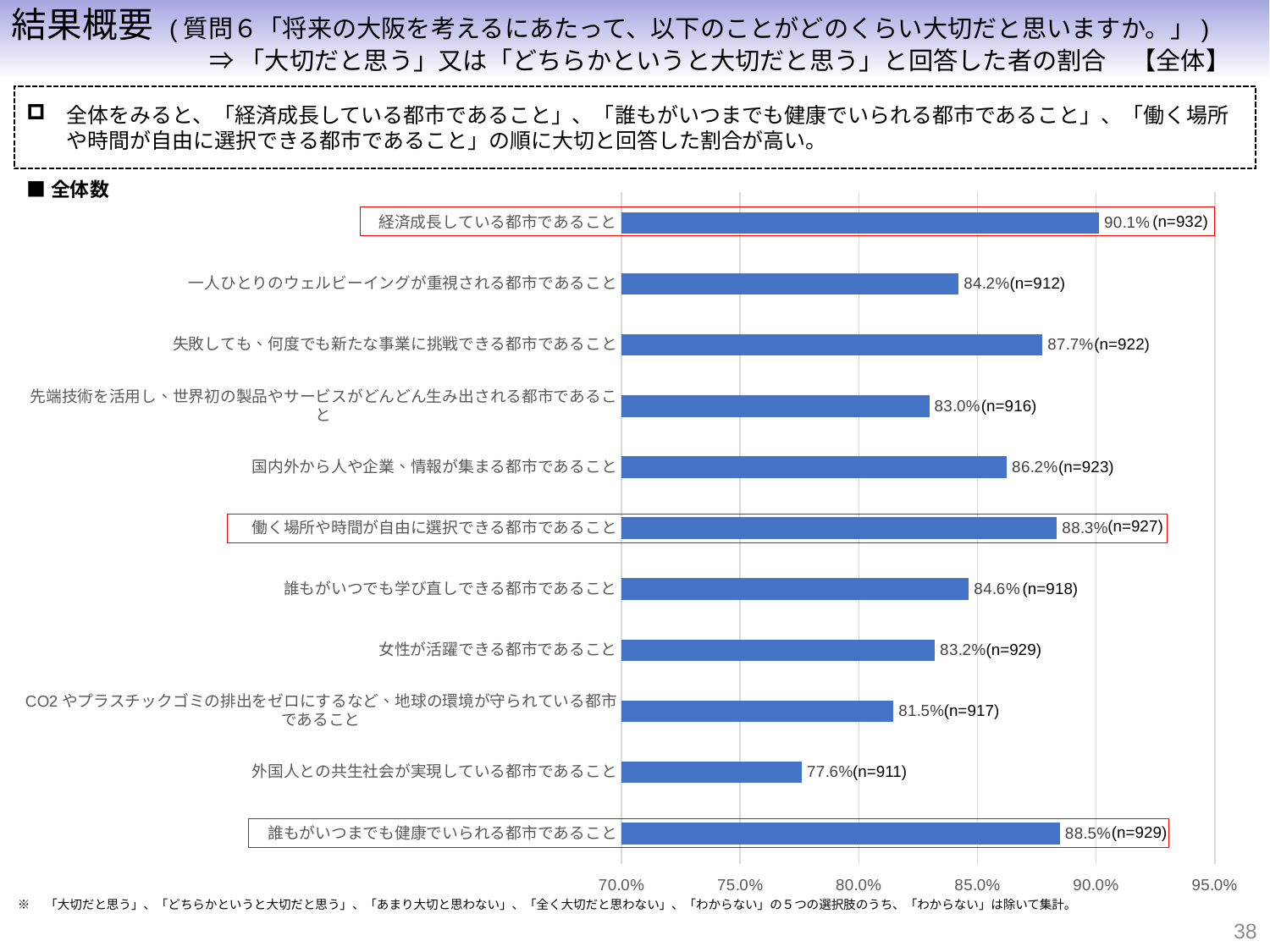

結果概要 (質問６「将来の大阪を考えるにあたって、以下のことがどのくらい大切だと思いますか。」)
　　　　　　　　⇒ 「大切だと思う」又は「どちらかというと大切だと思う」と回答した者の割合　【全体】
全体をみると、「経済成長している都市であること」、「誰もがいつまでも健康でいられる都市であること」、「働く場所や時間が自由に選択できる都市であること」の順に大切と回答した割合が高い。
■全体数

### Chart

| Category | a/d |
|---|---|
| 経済成長している都市であること | 0.9012875536480687 |
| 一人ひとりのウェルビーイングが重視される都市であること | 0.8421052631578947 |
| 失敗しても、何度でも新たな事業に挑戦できる都市であること | 0.8774403470715835 |
| 先端技術を活用し、世界初の製品やサービスがどんどん生み出される都市であること | 0.8296943231441049 |
| 国内外から人や企業、情報が集まる都市であること | 0.8624052004333694 |
| 働く場所や時間が自由に選択できる都市であること | 0.883495145631068 |
| 誰もがいつでも学び直しできる都市であること | 0.8464052287581699 |
| 女性が活躍できる都市であること | 0.8320775026910656 |
| CO2やプラスチックゴミの排出をゼロにするなど、地球の環境が守られている都市であること | 0.8146128680479825 |
| 外国人との共生社会が実現している都市であること | 0.7760702524698134 |
| 誰もがいつまでも健康でいられる都市であること | 0.8848223896663079 |
(n=932)

(n=912)
(n=922)
(n=916)
(n=923)
(n=927)

(n=918)
(n=929)
(n=917)
(n=911)
(n=929)

※　「大切だと思う」、「どちらかというと大切だと思う」、「あまり大切と思わない」、「全く大切だと思わない」、「わからない」の５つの選択肢のうち、「わからない」は除いて集計。
38